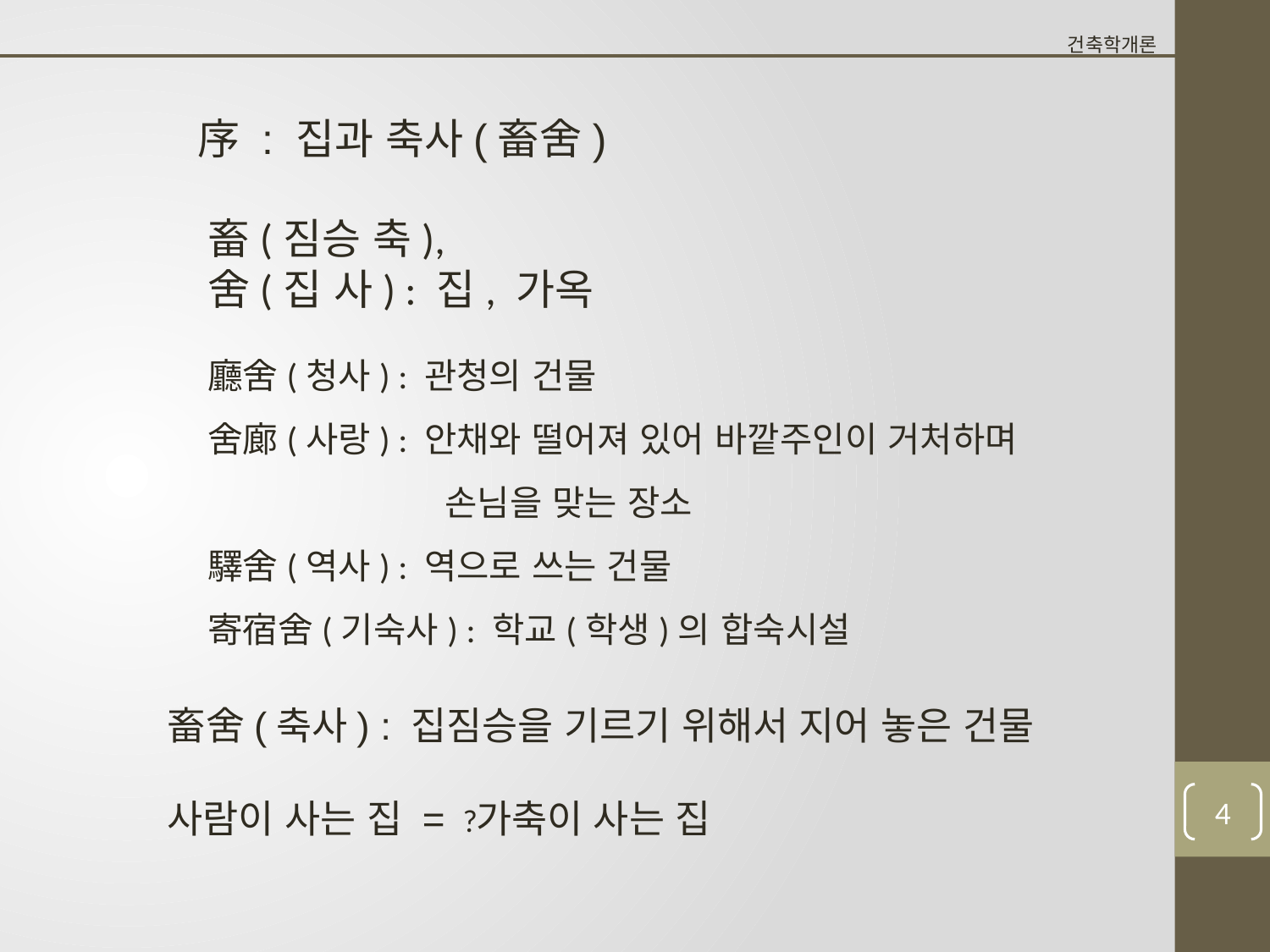

건축학개론
序 : 집과 축사(畜舍)
畜(짐승 축),
舍(집 사) : 집, 가옥
廳舍(청사) : 관청의 건물
舍廊(사랑) : 안채와 떨어져 있어 바깥주인이 거처하며
                       손님을 맞는 장소
驛舍(역사) : 역으로 쓰는 건물
寄宿舍(기숙사) : 학교(학생)의 합숙시설
畜舍(축사) : 집짐승을 기르기 위해서 지어 놓은 건물

사람이 사는 집 =  가축이 사는 집
?
4